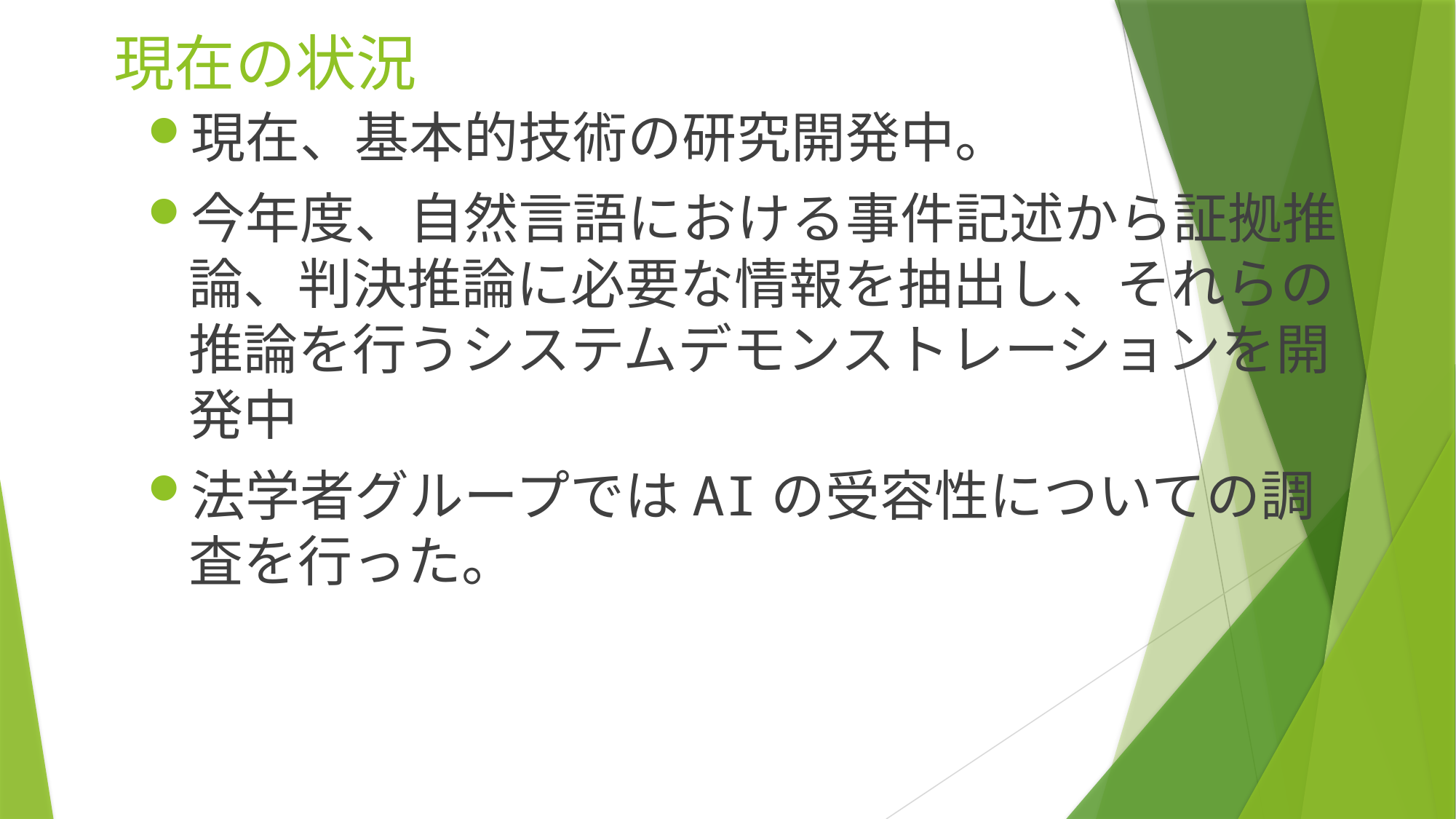

# 現在の状況
現在、基本的技術の研究開発中。
今年度、自然言語における事件記述から証拠推論、判決推論に必要な情報を抽出し、それらの推論を行うシステムデモンストレーションを開発中
法学者グループではAIの受容性についての調査を行った。